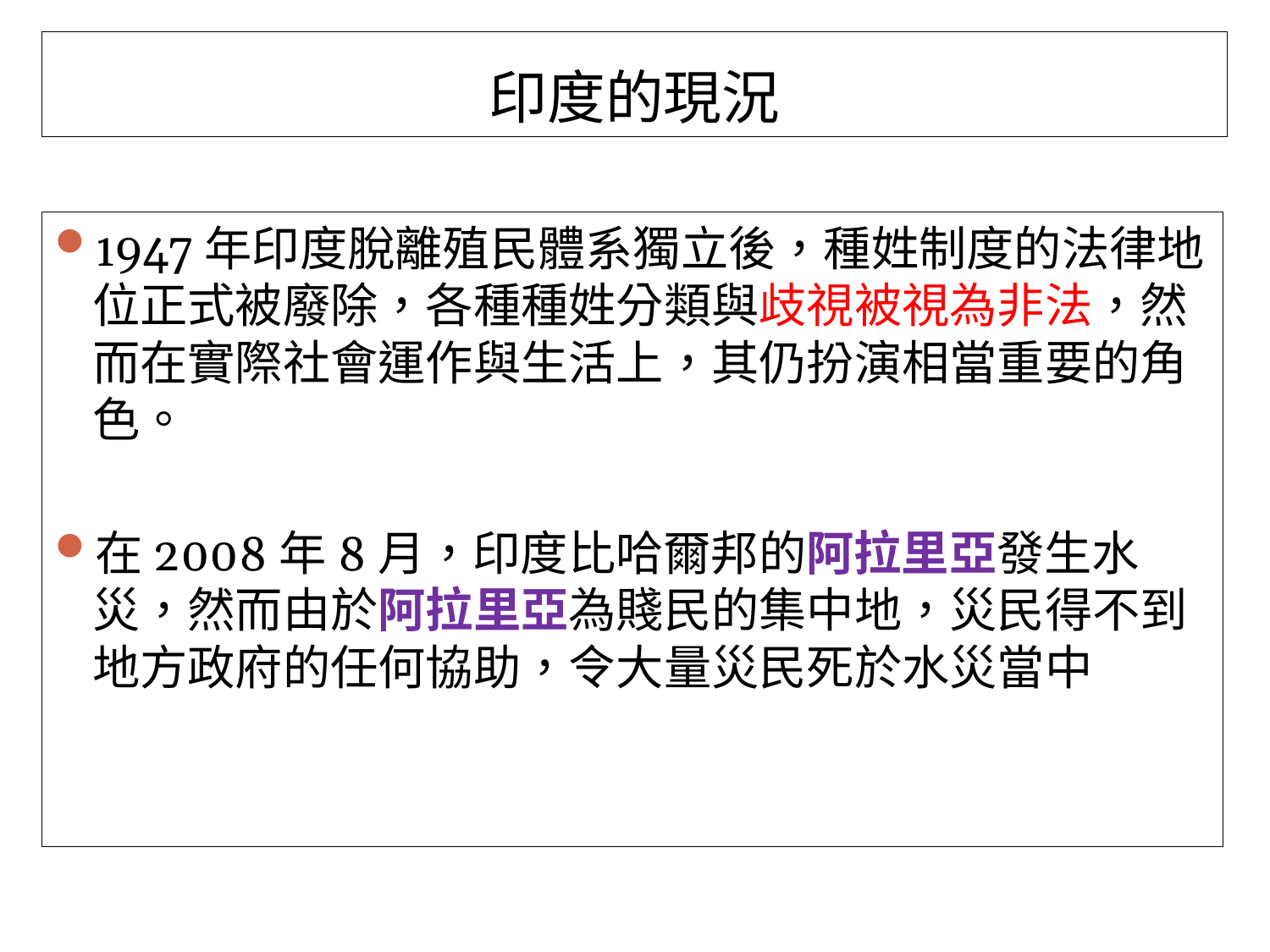

印度的現況
1947年印度脫離殖民體系獨立後，種姓制度的法律地位正式被廢除，各種種姓分類與歧視被視為非法，然而在實際社會運作與生活上，其仍扮演相當重要的角色。

在2008年8月，印度比哈爾邦的阿拉里亞發生水災，然而由於阿拉里亞為賤民的集中地，災民得不到地方政府的任何協助，令大量災民死於水災當中